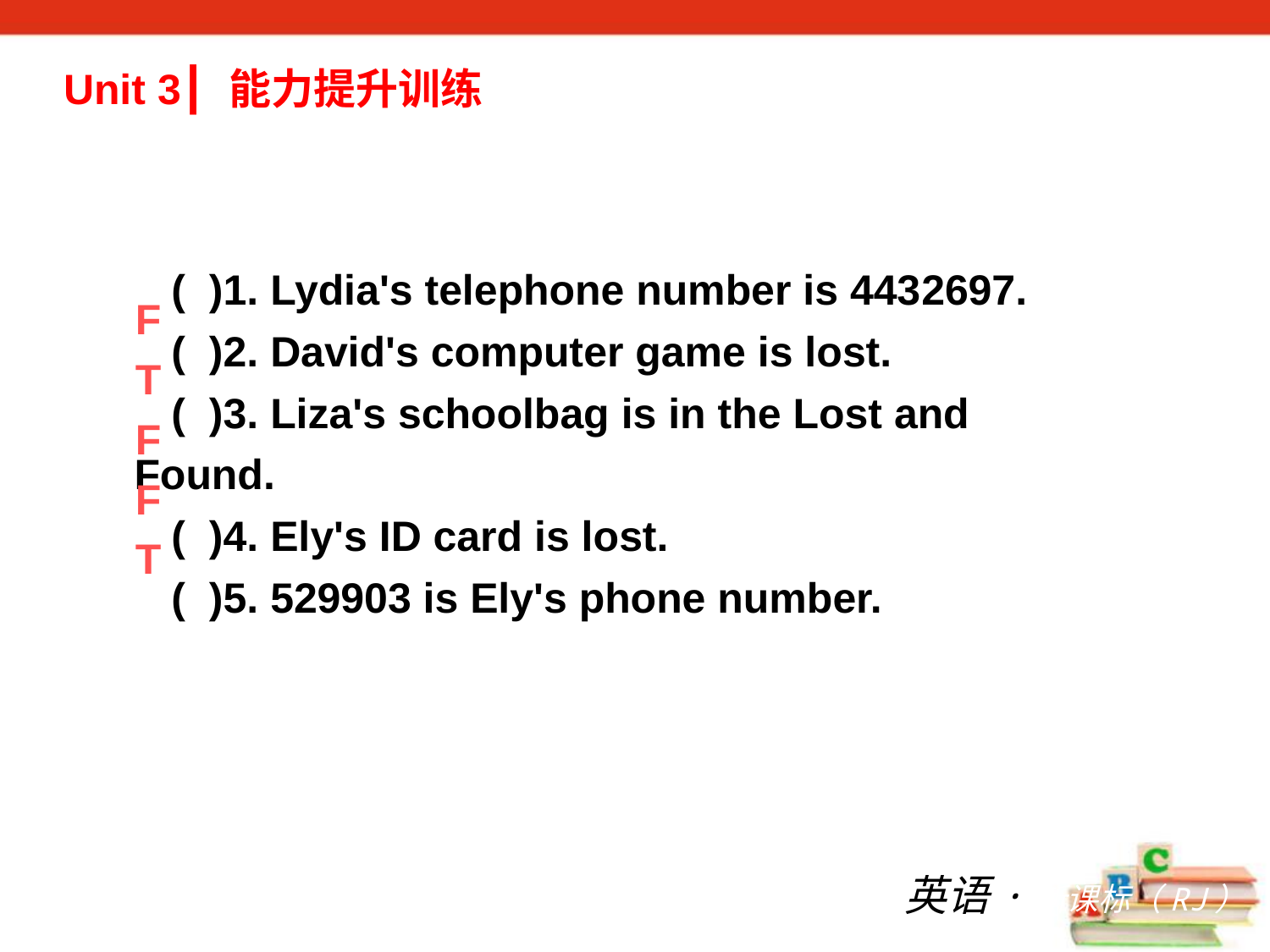

Unit 3┃ 能力提升训练
(  )1. Lydia's telephone number is 443­2697.
(  )2. David's computer game is lost.
(  )3. Liza's schoolbag is in the Lost and Found.
(  )4. Ely's ID card is lost.
(  )5. 529903 is Ely's phone number.
F
T
F
F
T
英语·新课标（RJ）